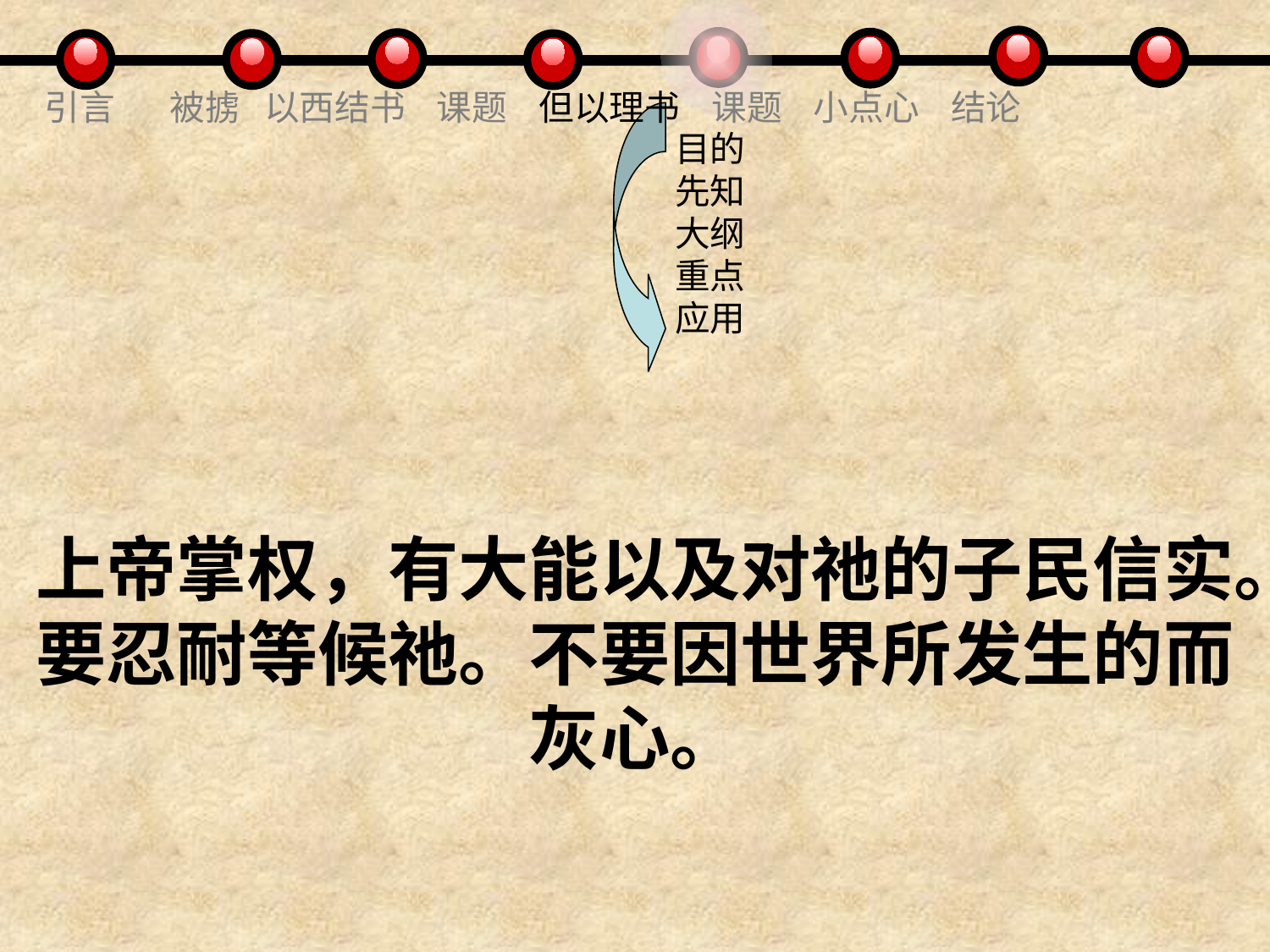

引言       被掳   以西结书    课题    但以理书    课题    小点心    结论

目的
先知
大纲
重点
应用
上帝掌权，有大能以及对祂的子民信实。要忍耐等候祂。不要因世界所发生的而灰心。